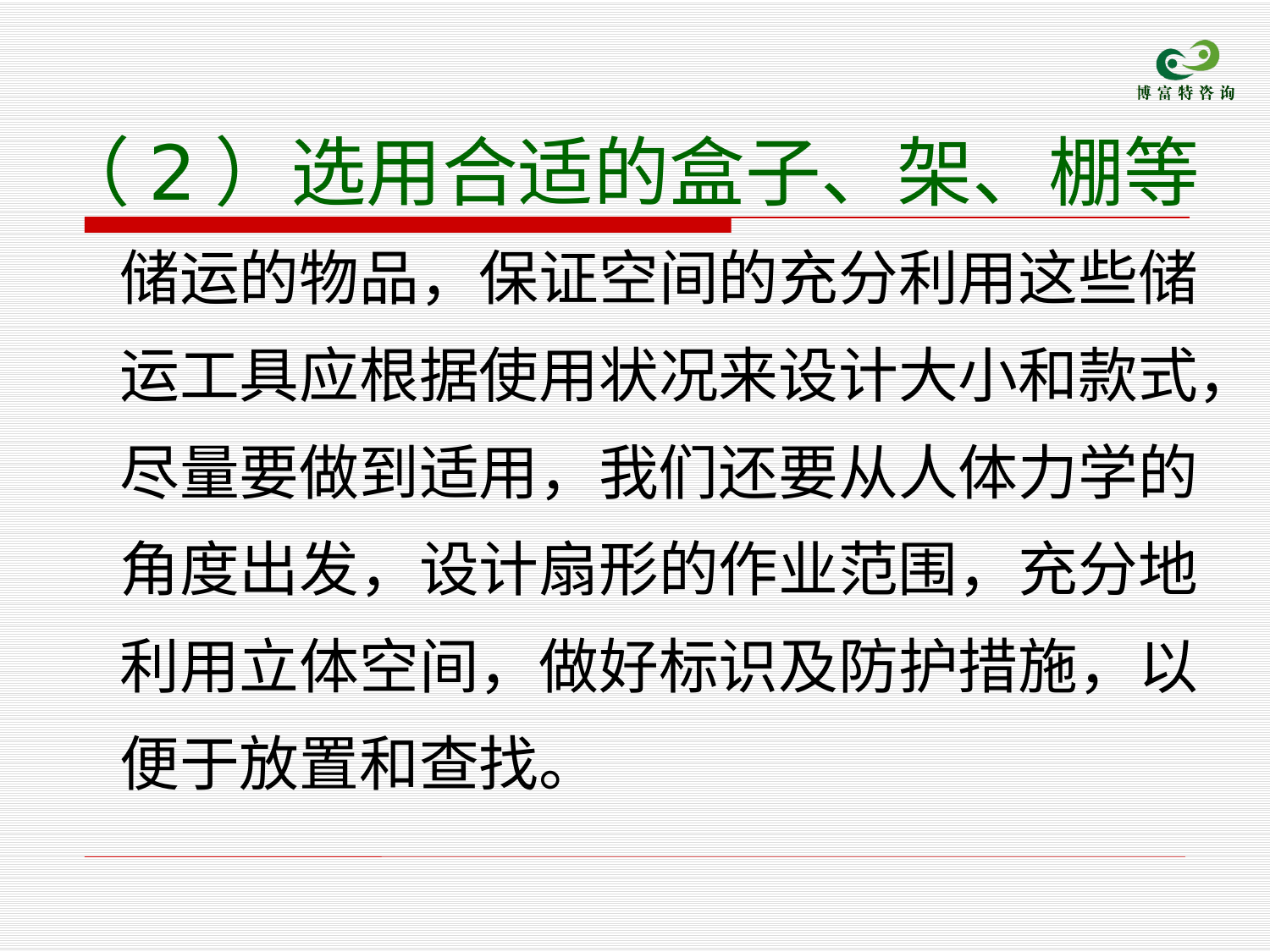

（2）选用合适的盒子、架、棚等储运的物品，保证空间的充分利用这些储运工具应根据使用状况来设计大小和款式，尽量要做到适用，我们还要从人体力学的角度出发，设计扇形的作业范围，充分地利用立体空间，做好标识及防护措施，以便于放置和查找。
703